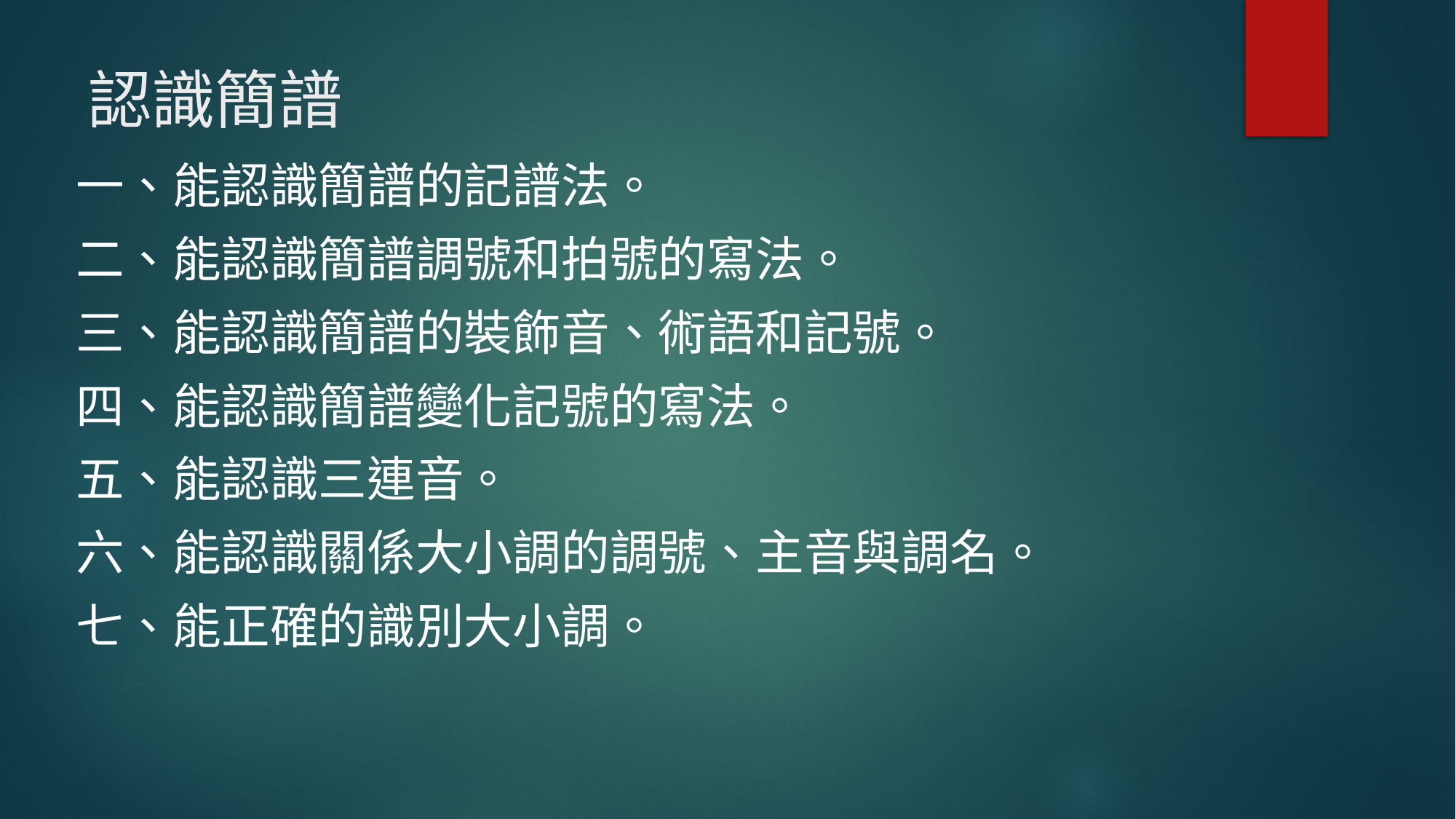

# 認識簡譜
一、能認識簡譜的記譜法。
二、能認識簡譜調號和拍號的寫法。
三、能認識簡譜的裝飾音、術語和記號。
四、能認識簡譜變化記號的寫法。
五、能認識三連音。
六、能認識關係大小調的調號、主音與調名。
七、能正確的識別大小調。